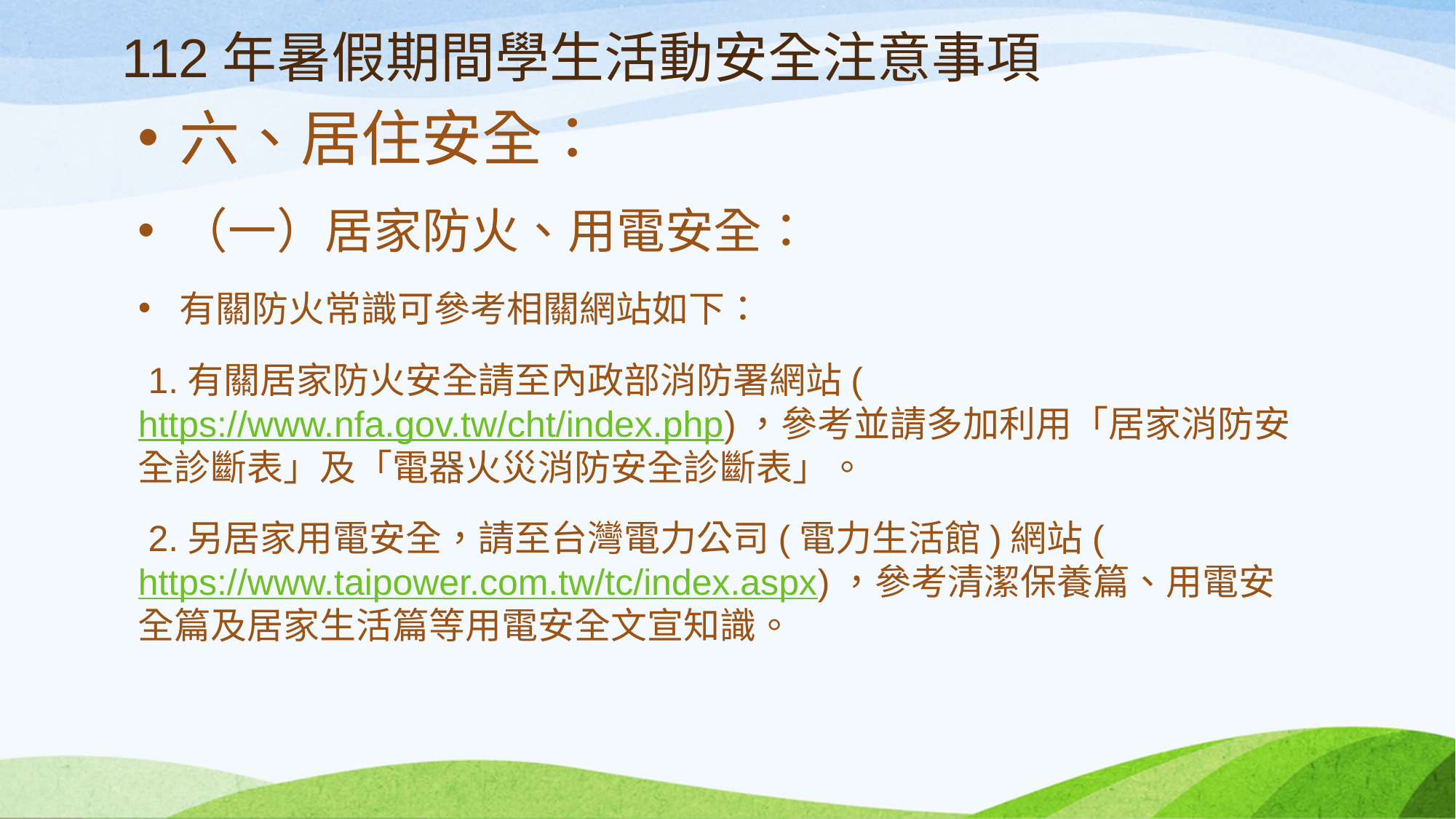

# 112年暑假期間學生活動安全注意事項
六、居住安全：
（一）居家防火、用電安全：
有關防火常識可參考相關網站如下：
 1.有關居家防火安全請至內政部消防署網站(https://www.nfa.gov.tw/cht/index.php)，參考並請多加利用「居家消防安全診斷表」及「電器火災消防安全診斷表」。
 2.另居家用電安全，請至台灣電力公司(電力生活館)網站(https://www.taipower.com.tw/tc/index.aspx)，參考清潔保養篇、用電安全篇及居家生活篇等用電安全文宣知識。